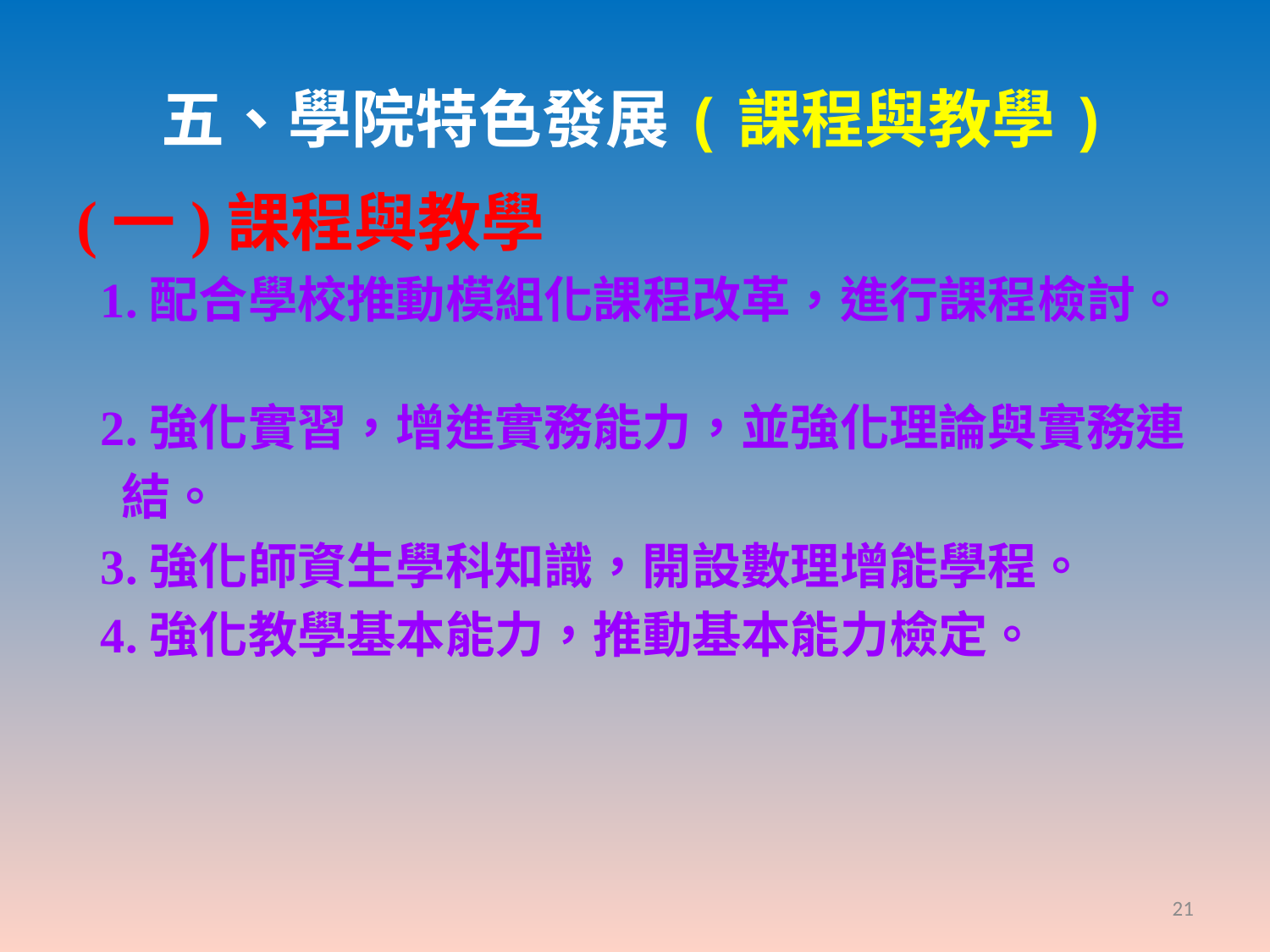

# 五、學院特色發展(課程與教學)
(一)課程與教學
  1.配合學校推動模組化課程改革，進行課程檢討。
  2.強化實習，增進實務能力，並強化理論與實務連
   結。
  3.強化師資生學科知識，開設數理增能學程。
  4.強化教學基本能力，推動基本能力檢定。

21